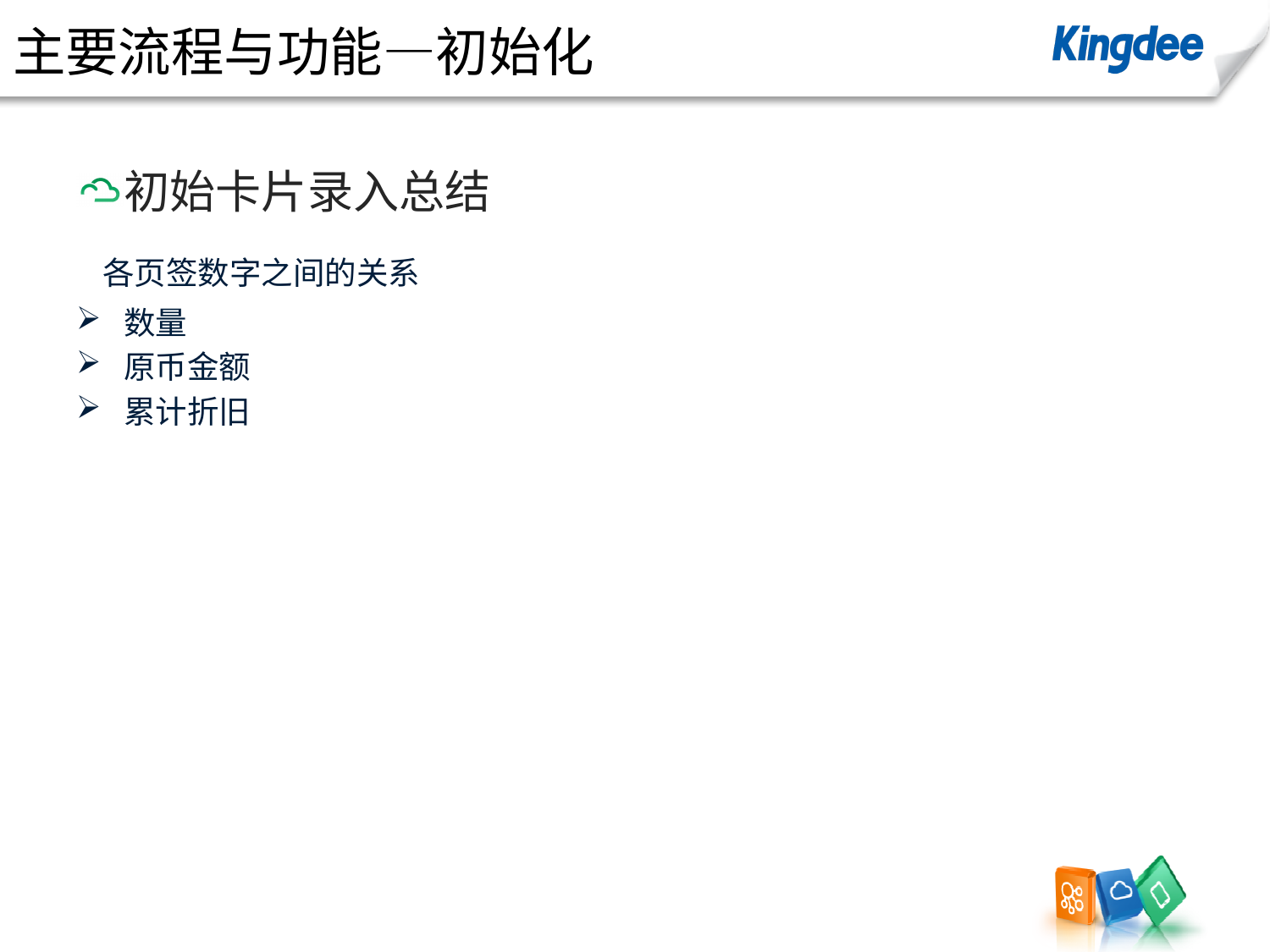

主要流程与功能—初始化
初始卡片录入总结
 各页签数字之间的关系
数量
原币金额
累计折旧